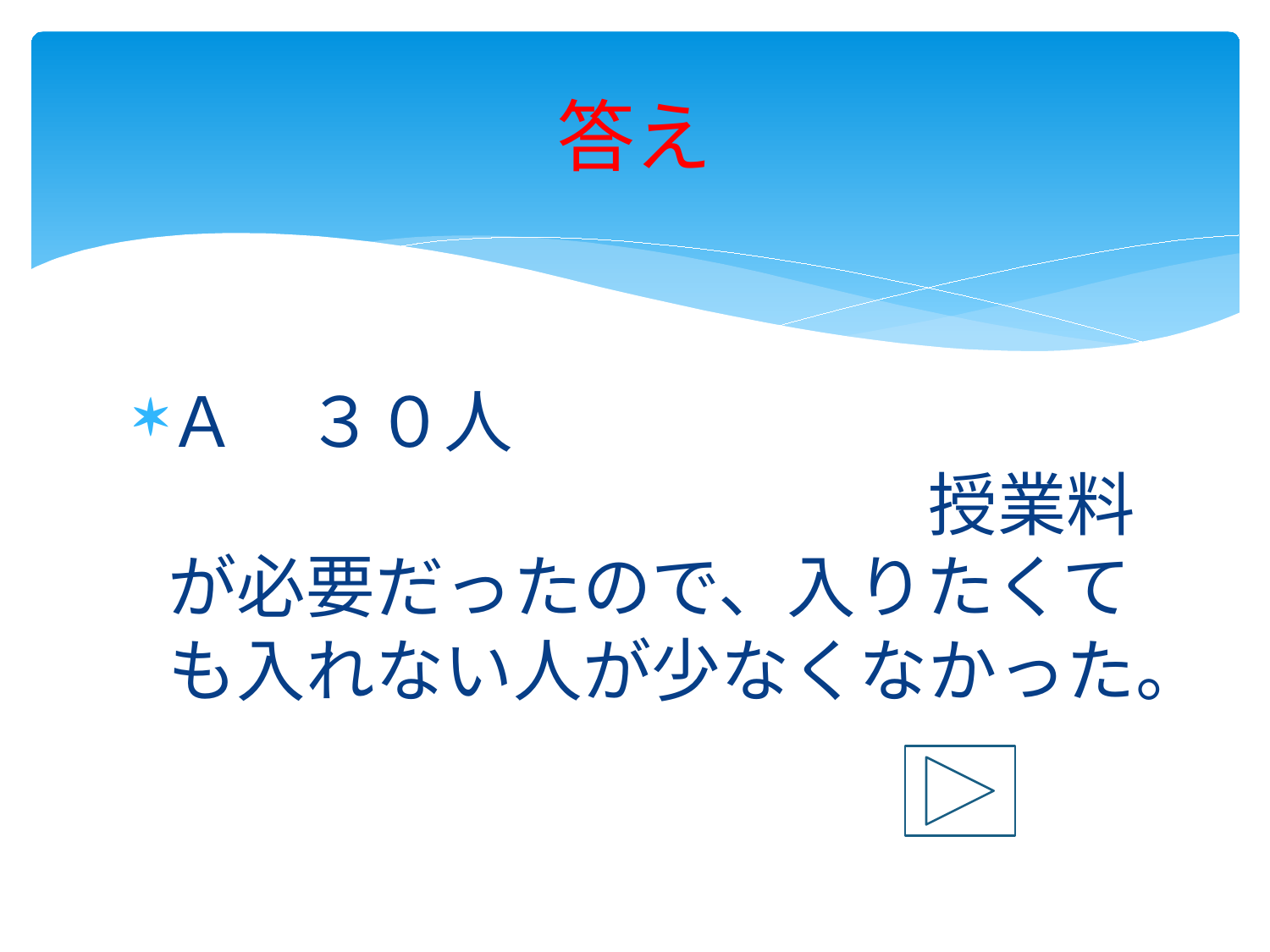

# 答え
Ａ　３０人　　　　　　　　　　　　　　　　　　　　授業料が必要だったので、入りたくても入れない人が少なくなかった。